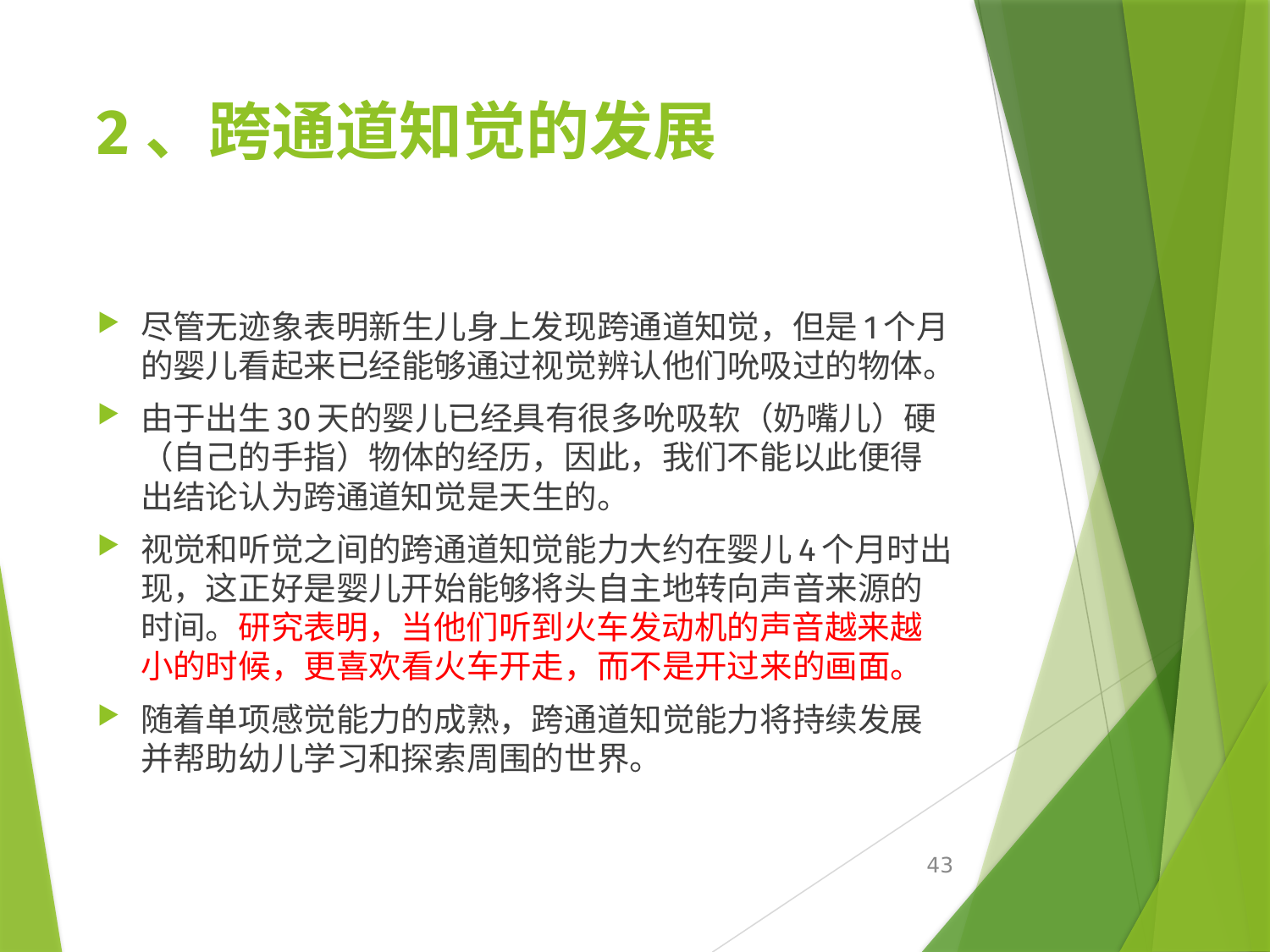

# 2、跨通道知觉的发展
尽管无迹象表明新生儿身上发现跨通道知觉，但是1个月的婴儿看起来已经能够通过视觉辨认他们吮吸过的物体。
由于出生30天的婴儿已经具有很多吮吸软（奶嘴儿）硬（自己的手指）物体的经历，因此，我们不能以此便得出结论认为跨通道知觉是天生的。
视觉和听觉之间的跨通道知觉能力大约在婴儿4个月时出现，这正好是婴儿开始能够将头自主地转向声音来源的时间。研究表明，当他们听到火车发动机的声音越来越小的时候，更喜欢看火车开走，而不是开过来的画面。
随着单项感觉能力的成熟，跨通道知觉能力将持续发展并帮助幼儿学习和探索周围的世界。
43